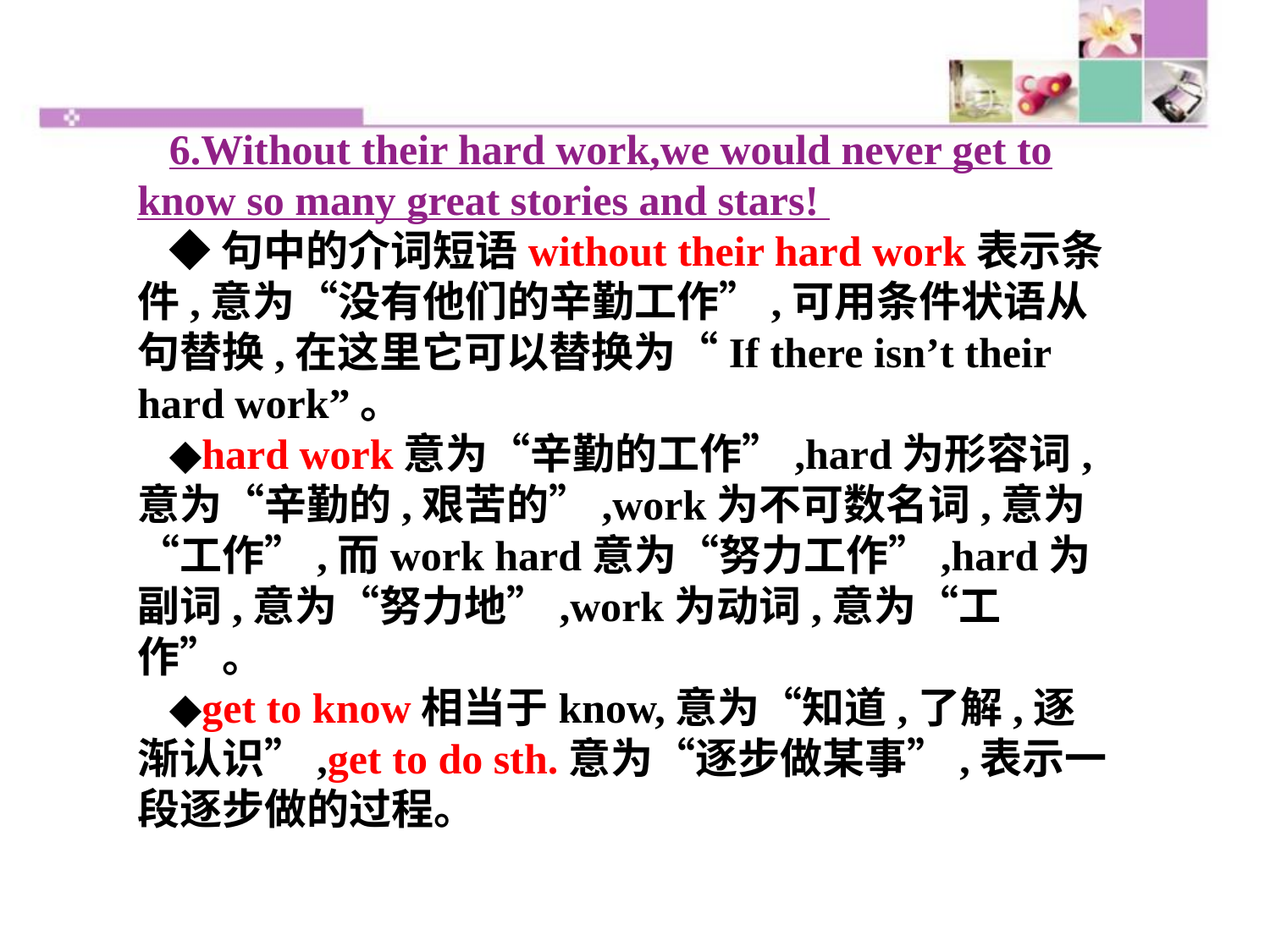

6.Without their hard work,we would never get to know so many great stories and stars!
◆句中的介词短语without their hard work表示条件,意为“没有他们的辛勤工作”,可用条件状语从句替换,在这里它可以替换为“If there isn’t their hard work”。
◆hard work意为“辛勤的工作”,hard为形容词,意为“辛勤的,艰苦的”,work为不可数名词,意为“工作”,而work hard意为“努力工作”,hard为副词,意为“努力地”,work为动词,意为“工作”。
◆get to know相当于know,意为“知道,了解,逐渐认识”,get to do sth.意为“逐步做某事”,表示一段逐步做的过程。